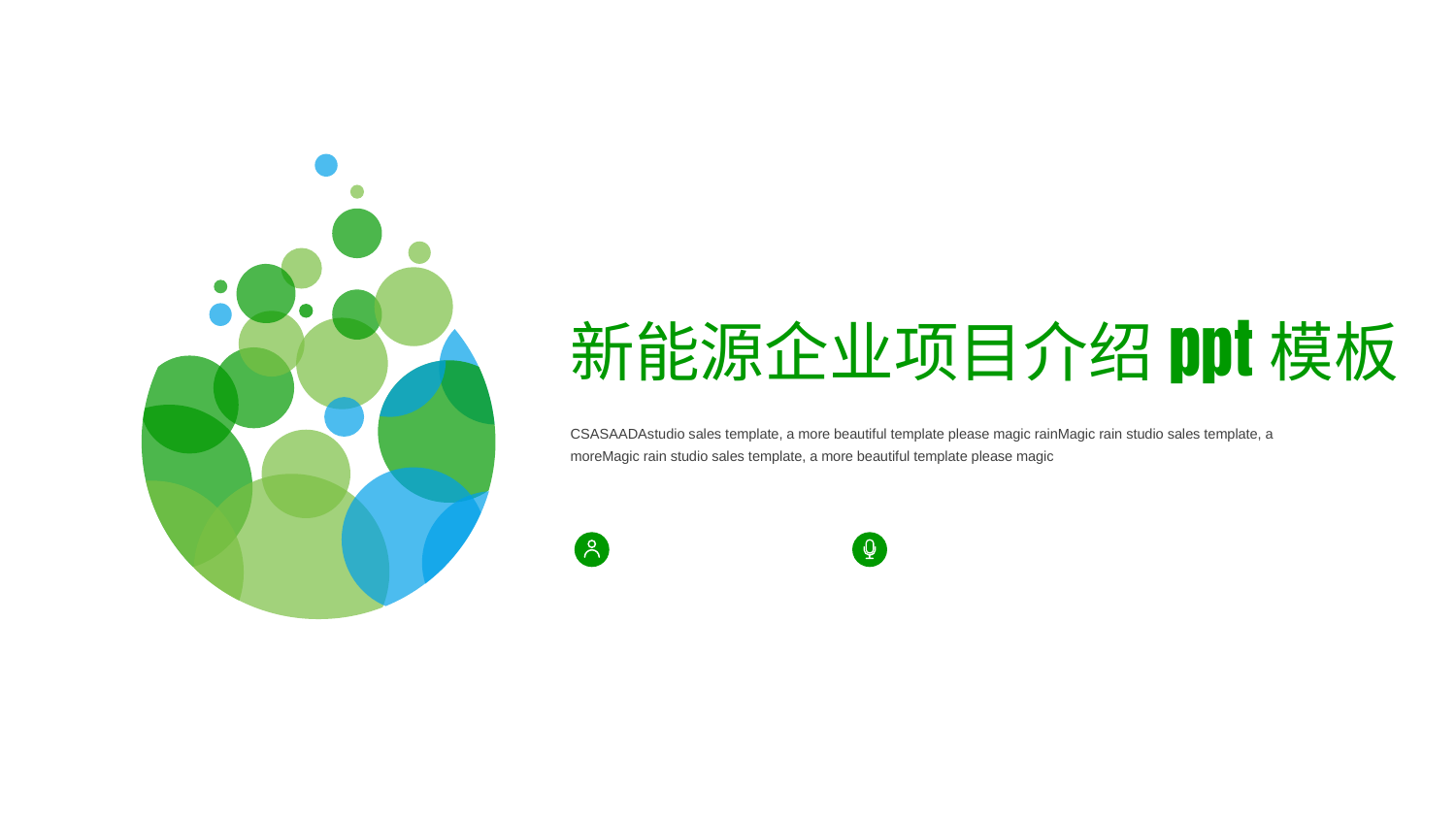

新能源企业项目介绍ppt模板
CSASAADAstudio sales template, a more beautiful template please magic rainMagic rain studio sales template, a moreMagic rain studio sales template, a more beautiful template please magic